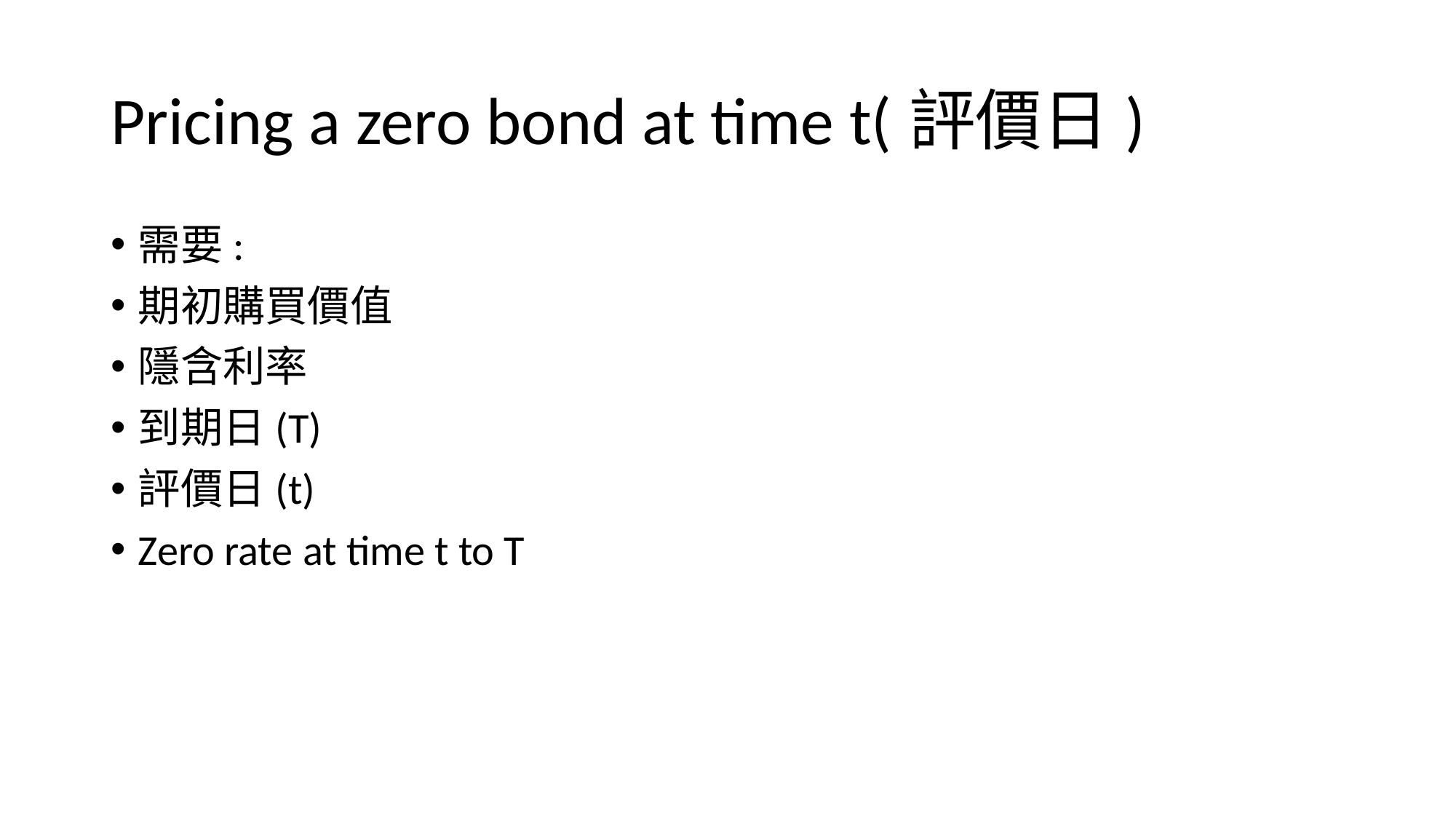

# Pricing a zero bond at time t(評價日)
需要:
期初購買價值
隱含利率
到期日(T)
評價日(t)
Zero rate at time t to T